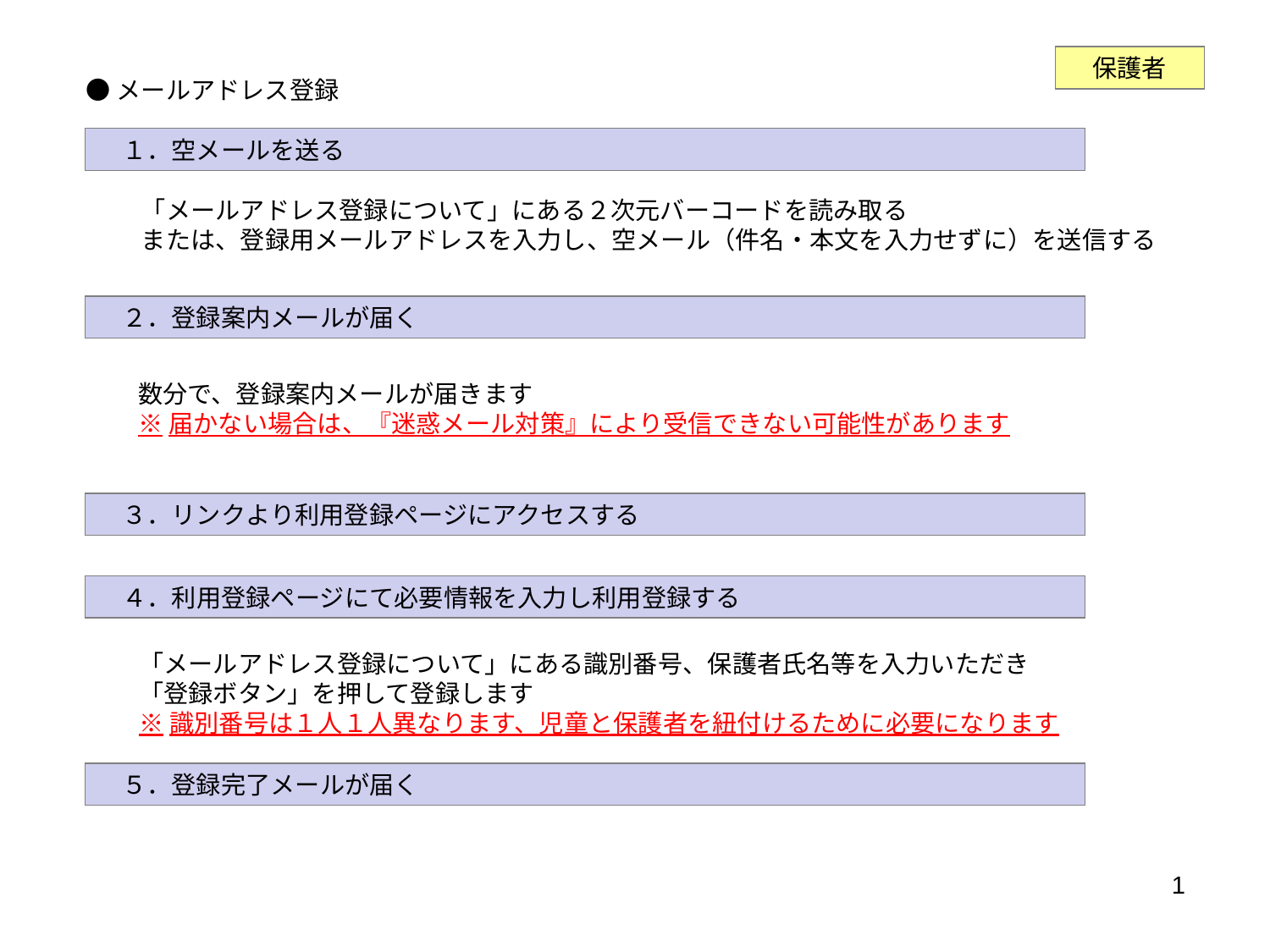

保護者
●メールアドレス登録
　１．空メールを送る
「メールアドレス登録について」にある２次元バーコードを読み取る
または、登録用メールアドレスを入力し、空メール（件名・本文を入力せずに）を送信する
　２．登録案内メールが届く
数分で、登録案内メールが届きます
※届かない場合は、『迷惑メール対策』により受信できない可能性があります
　３．リンクより利用登録ページにアクセスする
　４．利用登録ページにて必要情報を入力し利用登録する
「メールアドレス登録について」にある識別番号、保護者氏名等を入力いただき
「登録ボタン」を押して登録します
※識別番号は１人１人異なります、児童と保護者を紐付けるために必要になります
　５．登録完了メールが届く
1